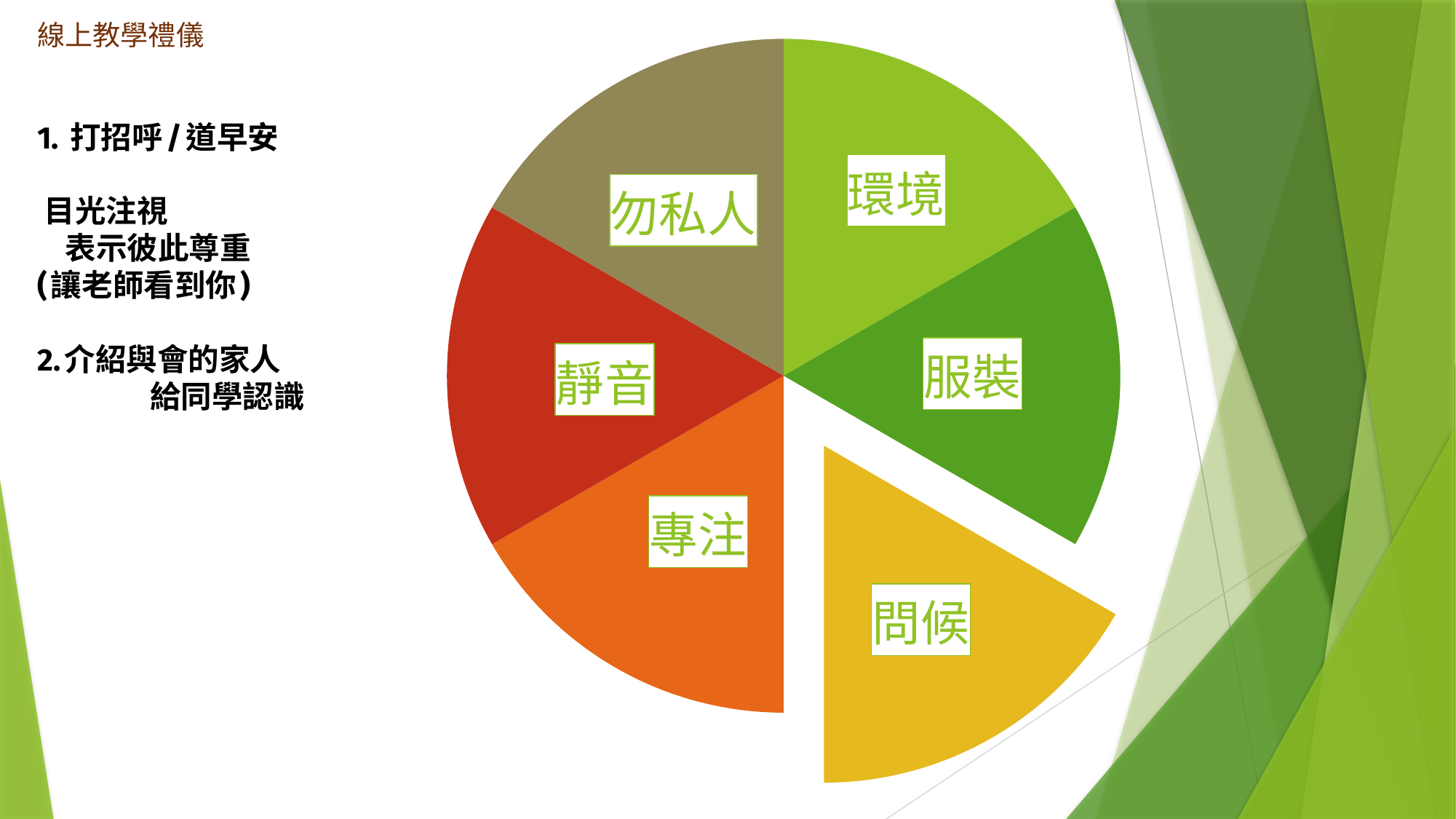

### Chart

| Category | 線上禮儀 |
|---|---|
| 環境 | 2.0 |
| 服裝 | 2.0 |
| 問候 | 2.0 |
| 專注 | 2.0 |
| 靜音 | 2.0 |
| 勿私人 | 2.0 |
# 線上教學禮儀
1. 打招呼/道早安
 目光注視
    表示彼此尊重
(讓老師看到你)
2.介紹與會的家人
                給同學認識